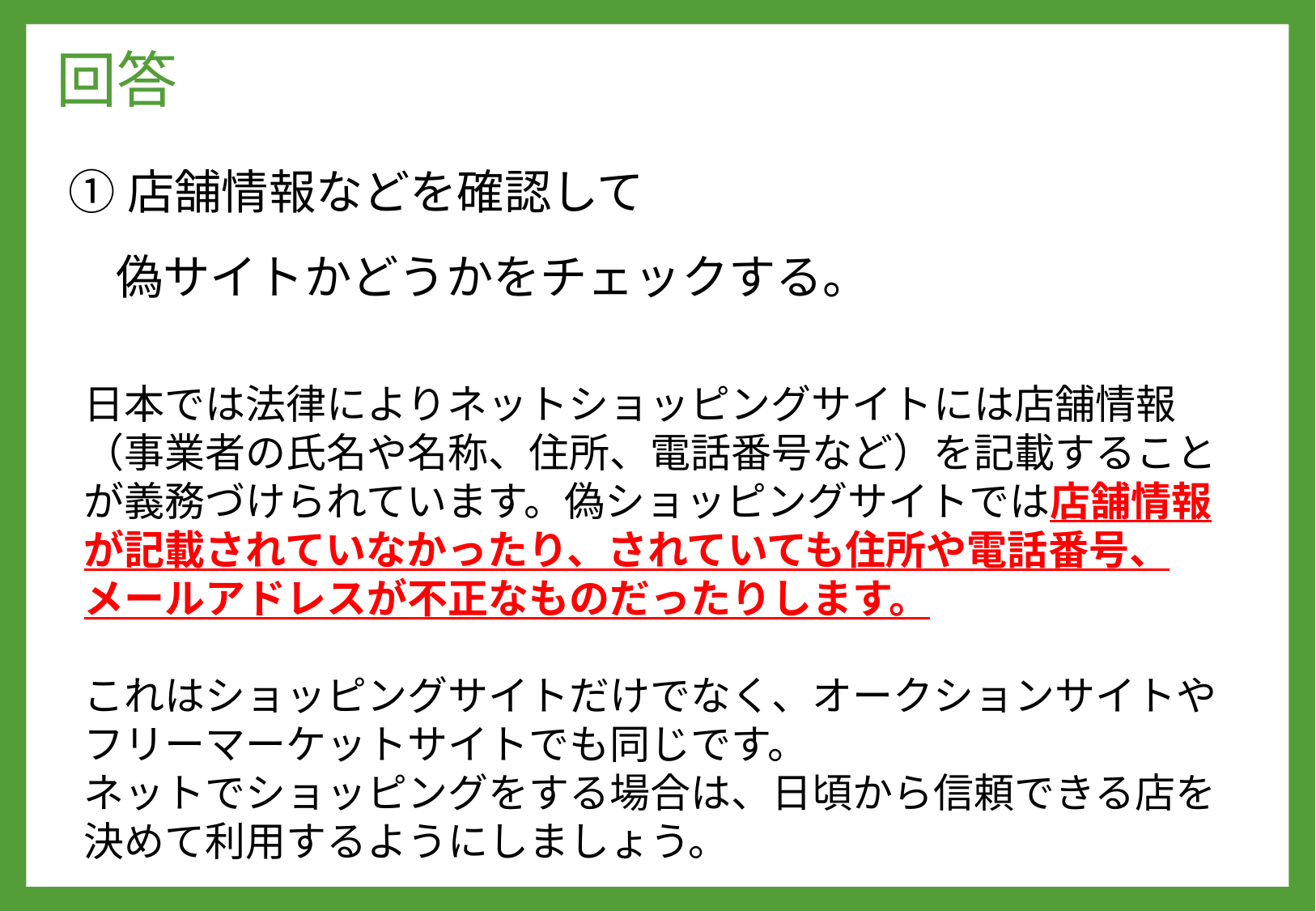

# 回答
①店舗情報などを確認して
　偽サイトかどうかをチェックする。
日本では法律によりネットショッピングサイトには店舗情報（事業者の氏名や名称、住所、電話番号など）を記載することが義務づけられています。偽ショッピングサイトでは店舗情報が記載されていなかったり、されていても住所や電話番号、メールアドレスが不正なものだったりします。

これはショッピングサイトだけでなく、オークションサイトやフリーマーケットサイトでも同じです。
ネットでショッピングをする場合は、⽇頃から信頼できる店を決めて利⽤するようにしましょう。